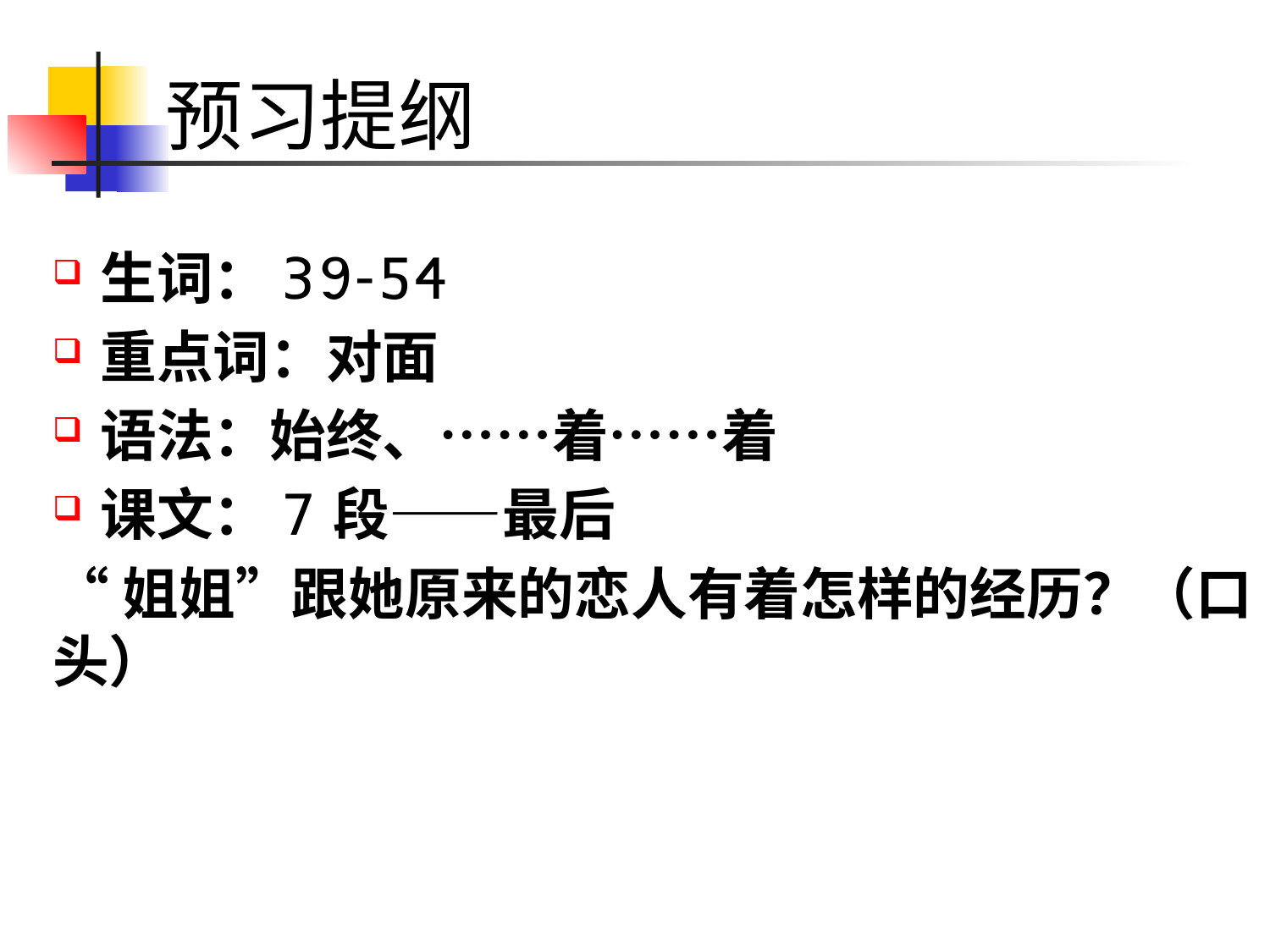

# 预习提纲
生词：39-54
重点词：对面
语法：始终、……着……着
课文：7段——最后
“姐姐”跟她原来的恋人有着怎样的经历？（口头）